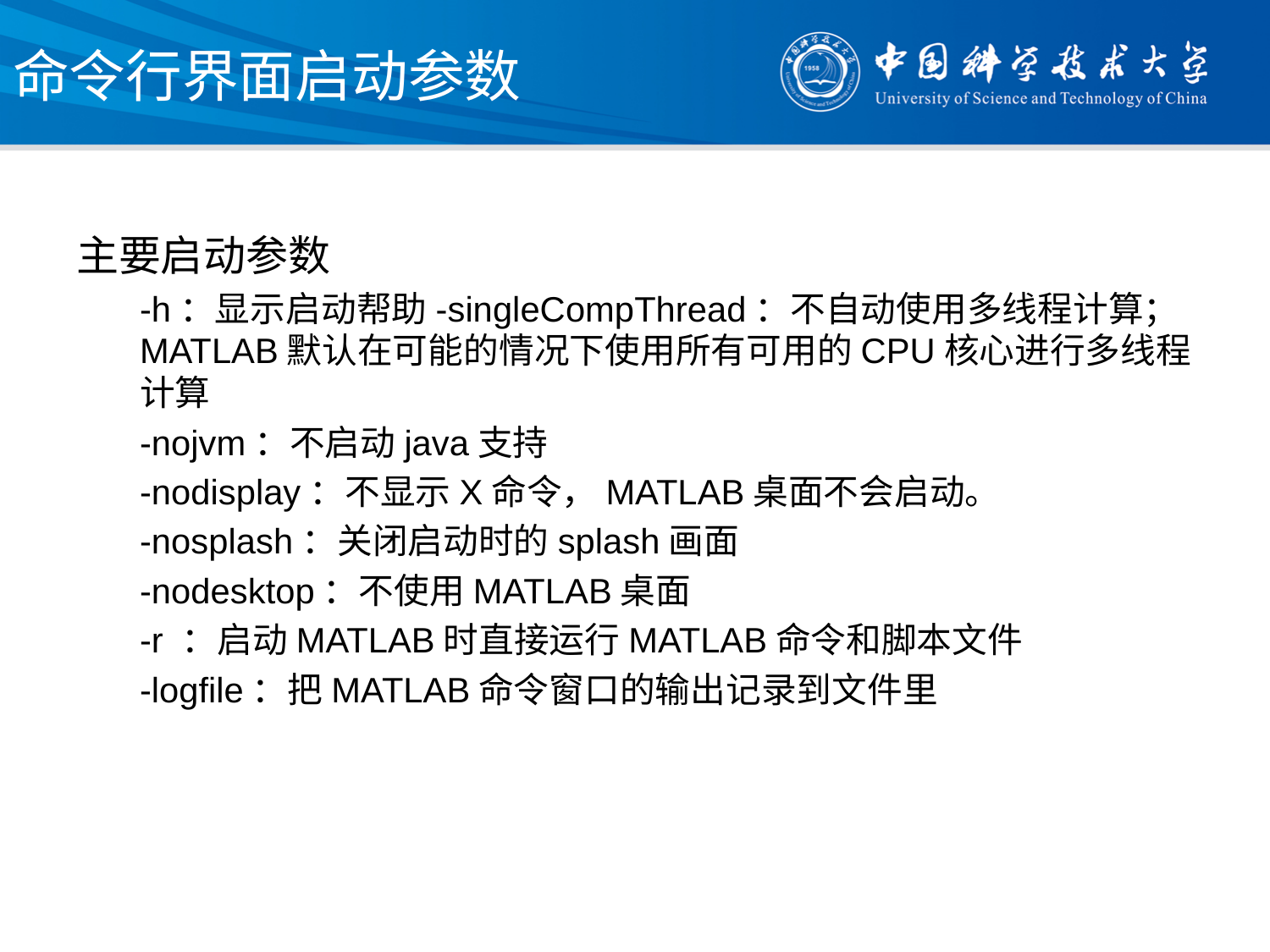

# 命令行界面启动参数
主要启动参数
-h：显示启动帮助-singleCompThread：不自动使用多线程计算；MATLAB默认在可能的情况下使用所有可用的CPU核心进行多线程计算
-nojvm：不启动java支持
-nodisplay：不显示X命令，MATLAB桌面不会启动。
-nosplash：关闭启动时的splash画面
-nodesktop：不使用MATLAB桌面
-r ：启动MATLAB时直接运行MATLAB命令和脚本文件
-logfile：把MATLAB命令窗口的输出记录到文件里